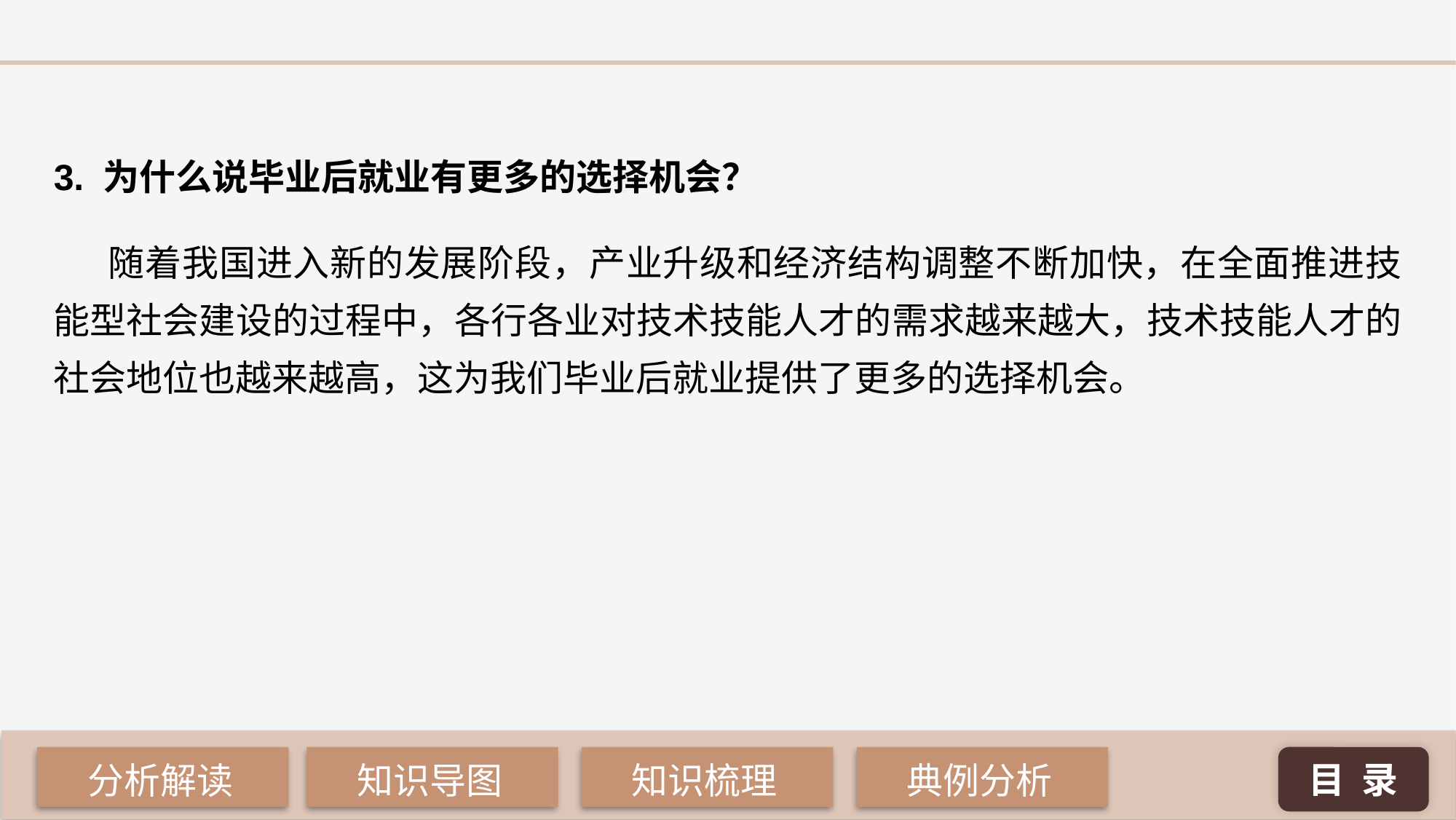

3. 为什么说毕业后就业有更多的选择机会？
随着我国进入新的发展阶段，产业升级和经济结构调整不断加快，在全面推进技能型社会建设的过程中，各行各业对技术技能人才的需求越来越大，技术技能人才的社会地位也越来越高，这为我们毕业后就业提供了更多的选择机会。